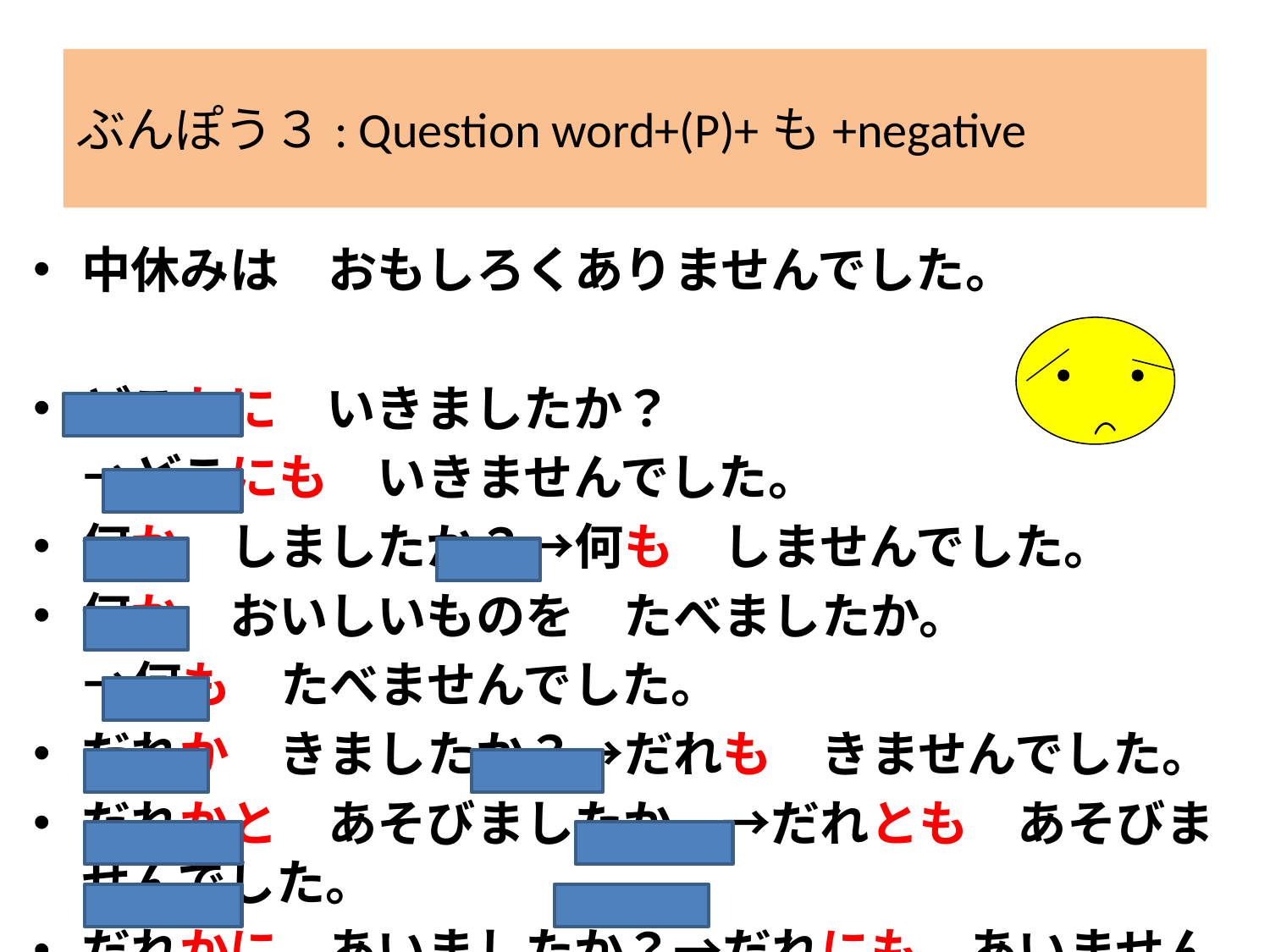

ぶんぽう３: Question word+(P)+も+negative
中休みは　おもしろくありませんでした。

どこかに　いきましたか？
　→どこにも　いきませんでした。
何か　しましたか？→何も　しませんでした。
何か　おいしいものを　たべましたか。
　→何も　たべませんでした。
だれか　きましたか？→だれも　きませんでした。
だれかと　あそびましたか。→だれとも　あそびませんでした。
だれかに　あいましたか？→だれにも　あいませんでした。